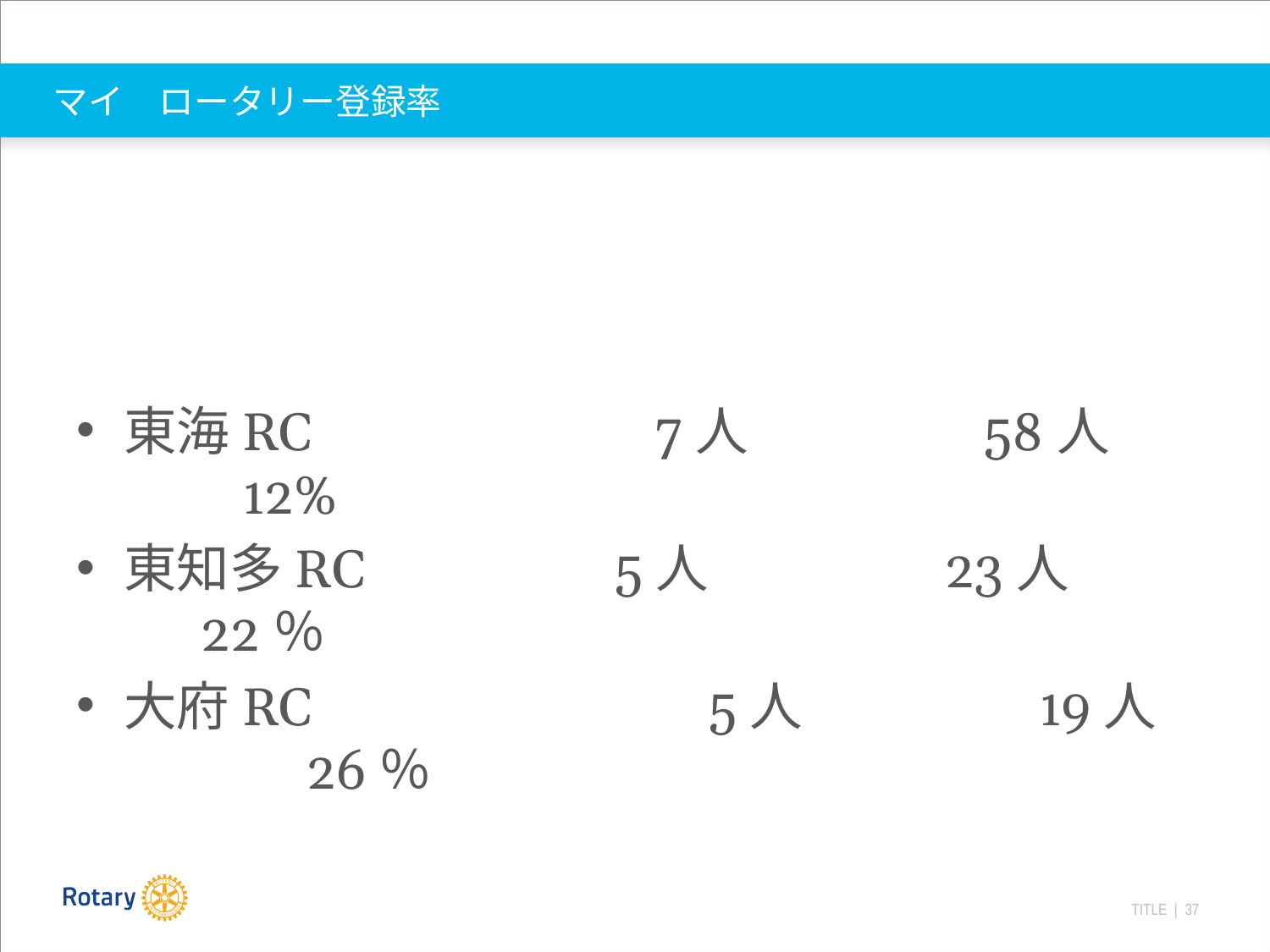

# マイ　ロータリー登録率

東海RC　　　　　　7人　　　 　58人　　　12%
東知多RC　　　　 5人　　　　 23人　　　 22％
大府RC　　　　	 　5人　　　　 19人　　　 26％